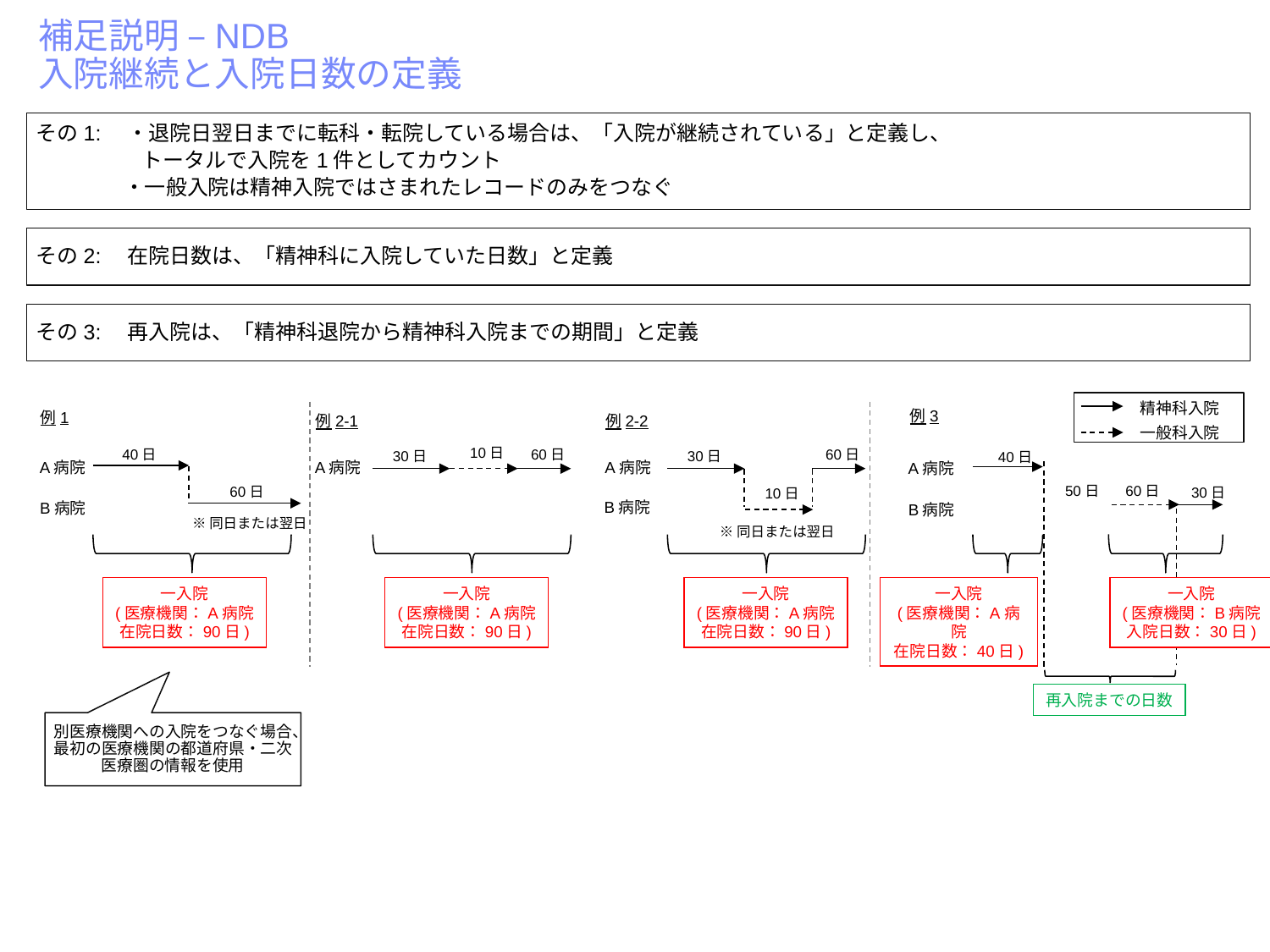

# 補足説明 –NDB 入院継続と入院日数の定義
その1:　・退院日翌日までに転科・転院している場合は、「入院が継続されている」と定義し、
　　　　　トータルで入院を1件としてカウント
・一般入院は精神入院ではさまれたレコードのみをつなぐ
その2:　在院日数は、「精神科に入院していた日数」と定義
その3:　再入院は、「精神科退院から精神科入院までの期間」と定義
精神科入院

一般科入院
例3
例1
例2-1
例2-2
10日
60日
60日
40日
30日
30日
40日
A病院
B病院
※同日または翌日
A病院
A病院
A病院

50日
60日
60日
30日
10日
B病院
B病院

※同日または翌日

一入院
(医療機関：A病院
在院日数：40日)
一入院
(医療機関：B病院
入院日数：30日)
一入院
(医療機関：A病院
在院日数：90日)
一入院
(医療機関：A病院
在院日数：90日)
一入院
(医療機関：A病院
在院日数：90日)

再入院までの日数
別医療機関への入院をつなぐ場合、最初の医療機関の都道府県・二次医療圏の情報を使用